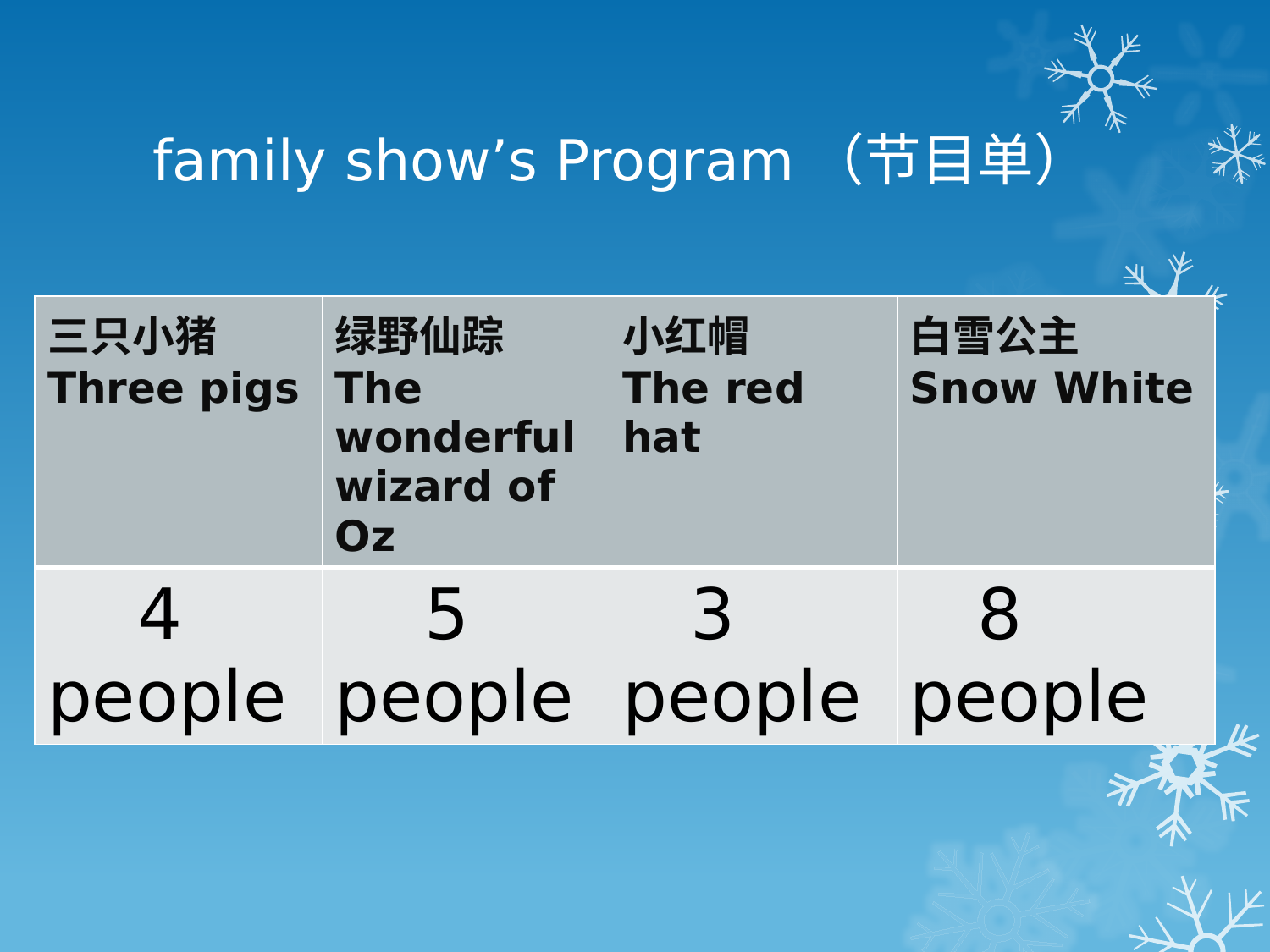

# family show’s Program（节目单）
| 三只小猪 Three pigs | 绿野仙踪 The wonderful wizard of Oz | 小红帽 The red hat | 白雪公主 Snow White |
| --- | --- | --- | --- |
| 4 people | 5 people | 3 people | 8 people |